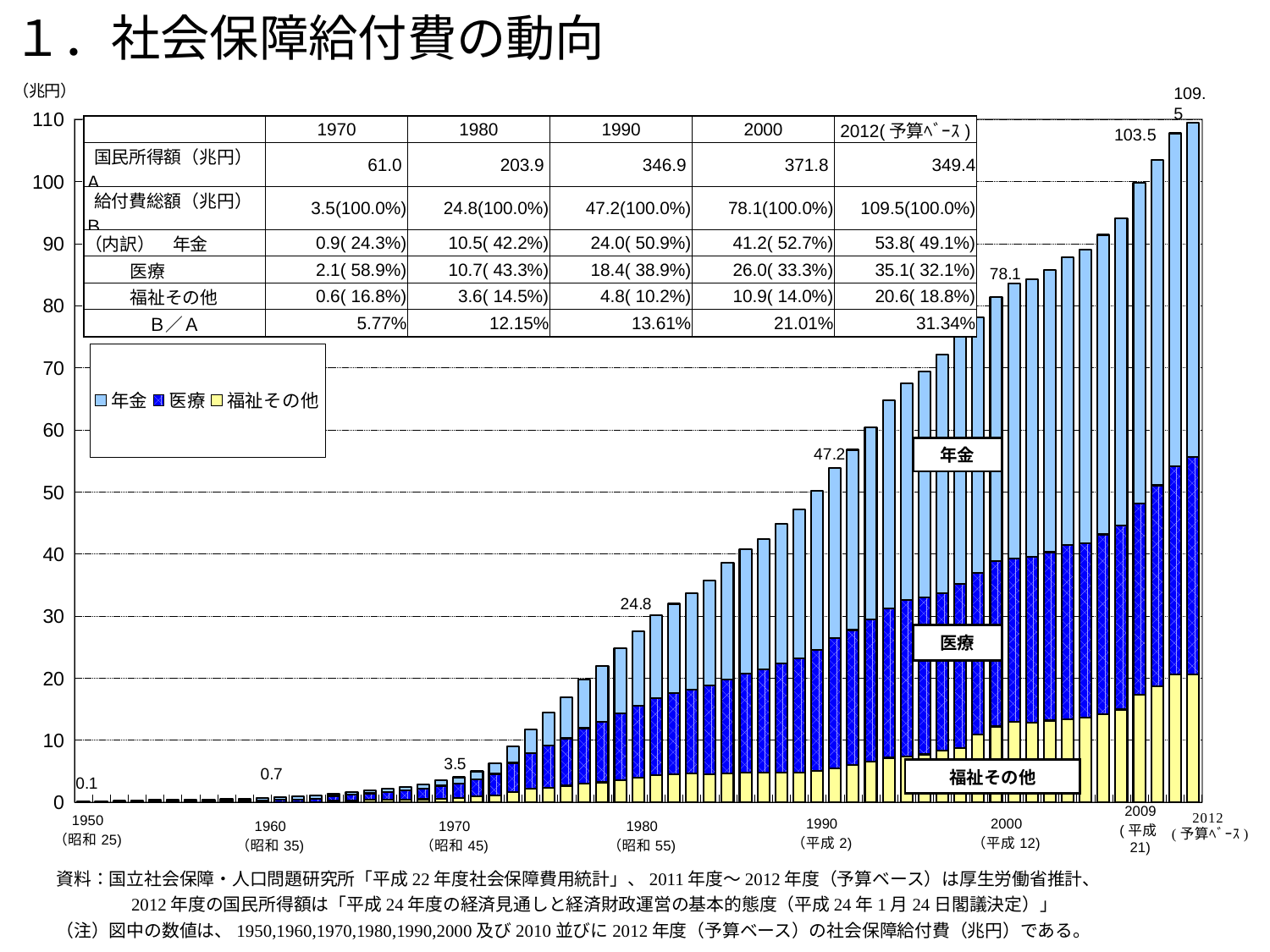

１．社会保障給付費の動向

### Chart

| Category | 福祉その他 | 医療 | 年金 |
|---|---|---|---|
| 昭和25 | 0.0 | 0.06460000000000002 | 0.0615 |
|  | 0.0 | 0.08040000000000004 | 0.0768 |
|  | 0.0 | 0.1149 | 0.10460000000000012 |
|  | 0.0 | 0.14800000000000021 | 0.10960000000000017 |
|  | 0.0 | 0.1712 | 0.21290000000000042 |
| 昭和30 | 0.0 | 0.1919 | 0.1974 |
|  | 0.0 | 0.2018 | 0.1969 |
|  | 0.0 | 0.2224 | 0.2133000000000002 |
|  | 0.0 | 0.20990000000000036 | 0.2981000000000003 |
|  | 0.0 | 0.2523 | 0.32550000000000073 |
| 昭和35 | 0.0 | 0.2942 | 0.3611000000000003 |
|  | 0.0 | 0.38500000000000073 | 0.4050000000000001 |
|  | 0.0 | 0.4699000000000003 | 0.452 |
|  | 0.0 | 0.5884999999999996 | 0.5329 |
|  | 0.3091000000000003 | 0.7328000000000015 | 0.3056000000000003 |
| 昭和40 | 0.33920000000000067 | 0.9137000000000006 | 0.35080000000000067 |
|  | 0.3705000000000004 | 1.0766 | 0.4199000000000004 |
|  | 0.4114000000000003 | 1.2583 | 0.4947000000000001 |
|  | 0.4582 | 1.4678999999999955 | 0.5834999999999996 |
|  | 0.4842 | 1.6975 | 0.6935 |
| 昭和45 | 0.592 | 2.0757999999999988 | 0.8562000000000006 |
|  | 0.7561000000000013 | 2.2505 | 1.0191999999999972 |
|  | 0.9367000000000006 | 2.811099999999995 | 1.236699999999997 |
|  | 1.1558999999999973 | 3.427 | 1.6758 |
|  | 1.627999999999997 | 4.7208 | 2.6782 |
| 昭和50 | 2.173 | 5.7132 | 3.8831 |
|  | 2.3651999999999997 | 6.8098 | 5.3415 |
|  | 2.6732 | 7.625599999999989 | 6.588 |
|  | 3.0219 | 8.9167 | 7.8377 |
|  | 3.227200000000001 | 9.7743 | 8.9817 |
| 昭和55 | 3.5882 | 10.7329 | 10.45250000000003 |
|  | 3.9996999999999967 | 11.5221 | 12.042 |
|  | 4.3450999999999995 | 12.411800000000001 | 13.340400000000002 |
|  | 4.4641999999999955 | 13.0983 | 14.4108 |
|  | 4.6215999999999955 | 13.565400000000027 | 15.452700000000025 |
| 昭和60 | 4.5043999999999995 | 14.283000000000001 | 16.892299999999953 |
|  | 4.6808999999999985 | 15.1489 | 18.761999999999986 |
|  | 4.746200000000011 | 16.0001 | 19.987399999999937 |
|  | 4.739700000000012 | 16.67259999999999 | 21.0459 |
|  | 4.8136 | 17.5279 | 22.540699999999944 |
| 平成 2 | 4.7989 | 18.3795 | 24.042 |
|  | 5.0144999999999955 | 19.505599999999948 | 25.614500000000035 |
|  | 5.4872 | 20.939499999999953 | 27.401299999999956 |
|  | 5.9603 | 21.8059 | 29.0376 |
|  | 6.5922 | 22.865599999999937 | 31.0084 |
| 平成 7 | 7.1740999999999975 | 24.052 | 33.4986 |
|  | 7.4268 | 25.1702 | 34.9548 |
|  | 7.706700000000001 | 25.300799999999953 | 36.3996 |
|  | 8.3369 | 25.400399999999948 | 38.4105 |
|  | 8.738 | 26.396999999999988 | 39.9112 |
| 平成12 | 10.9404 | 25.997499999999953 | 41.2012 |
| 平成13 | 12.218 | 26.627300000000005 | 42.571400000000004 |
| 平成14 | 12.9349 | 26.2818 | 44.3781 |
| 平成15 | 12.887600000000004 | 26.6132 | 44.7845 |
| 平成16 | 13.167 | 27.128499999999953 | 45.518800000000006 |
| 平成17 | 13.35950000000003 | 28.124 | 46.29300000000001 |
| 平成18 | 13.666600000000004 | 28.1006 | 47.32530000000001 |
| 平成19 | 14.2239 | 28.940999999999953 | 48.27370000000001 |
| 平成20 | 14.939400000000004 | 29.6201 | 49.5443 |
109.5
|  | 1970 | 1980 | 1990 | 2000 | 2012(予算ﾍﾞｰｽ) |
| --- | --- | --- | --- | --- | --- |
| 国民所得額（兆円）Ａ | 61.0 | 203.9 | 346.9 | 371.8 | 349.4 |
| 給付費総額（兆円）Ｂ | 3.5(100.0%) | 24.8(100.0%) | 47.2(100.0%) | 78.1(100.0%) | 109.5(100.0%) |
| （内訳）　年金 | 0.9( 24.3%) | 10.5( 42.2%) | 24.0( 50.9%) | 41.2( 52.7%) | 53.8( 49.1%) |
| 医療 | 2.1( 58.9%) | 10.7( 43.3%) | 18.4( 38.9%) | 26.0( 33.3%) | 35.1( 32.1%) |
| 福祉その他 | 0.6( 16.8%) | 3.6( 14.5%) | 4.8( 10.2%) | 10.9( 14.0%) | 20.6( 18.8%) |
| Ｂ／Ａ | 5.77% | 12.15% | 13.61% | 21.01% | 31.34% |
資料：国立社会保障・人口問題研究所「平成22年度社会保障費用統計」、2011年度～2012年度（予算ベース）は厚生労働省推計、
　　　　2012年度の国民所得額は「平成24年度の経済見通しと経済財政運営の基本的態度（平成24年1月24日閣議決定）」
（注）図中の数値は、1950,1960,1970,1980,1990,2000及び2010並びに2012年度（予算ベース）の社会保障給付費（兆円）である。